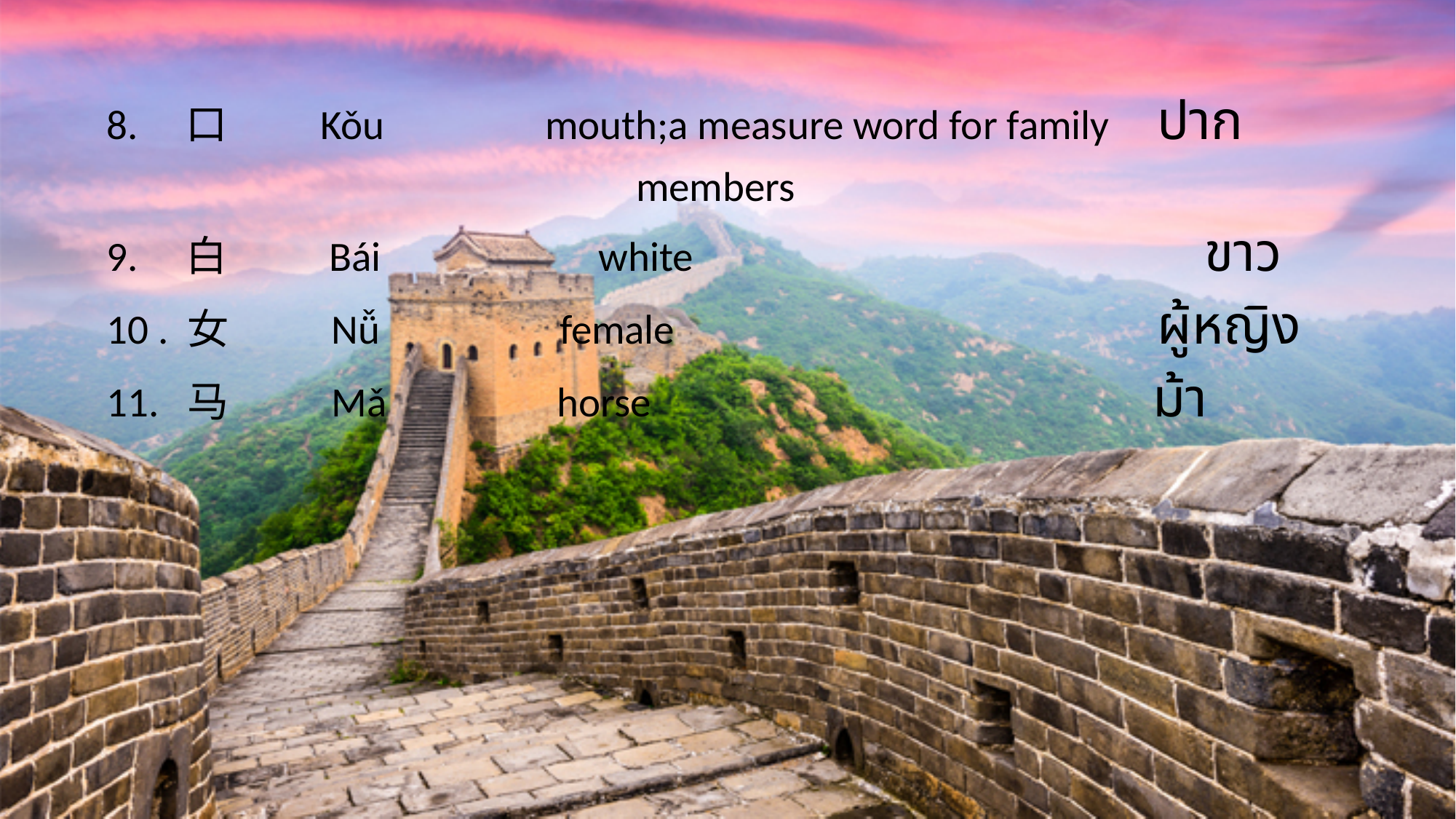

8.    口         Kǒu                 mouth;a measure word for family     ปาก
                                                        members
9.    白          Bái                       white                                                      ขาว
10 . 女          Nǚ                   female                                                   ผู้หญิง
11.  马          Mǎ                  horse                                                     ม้า